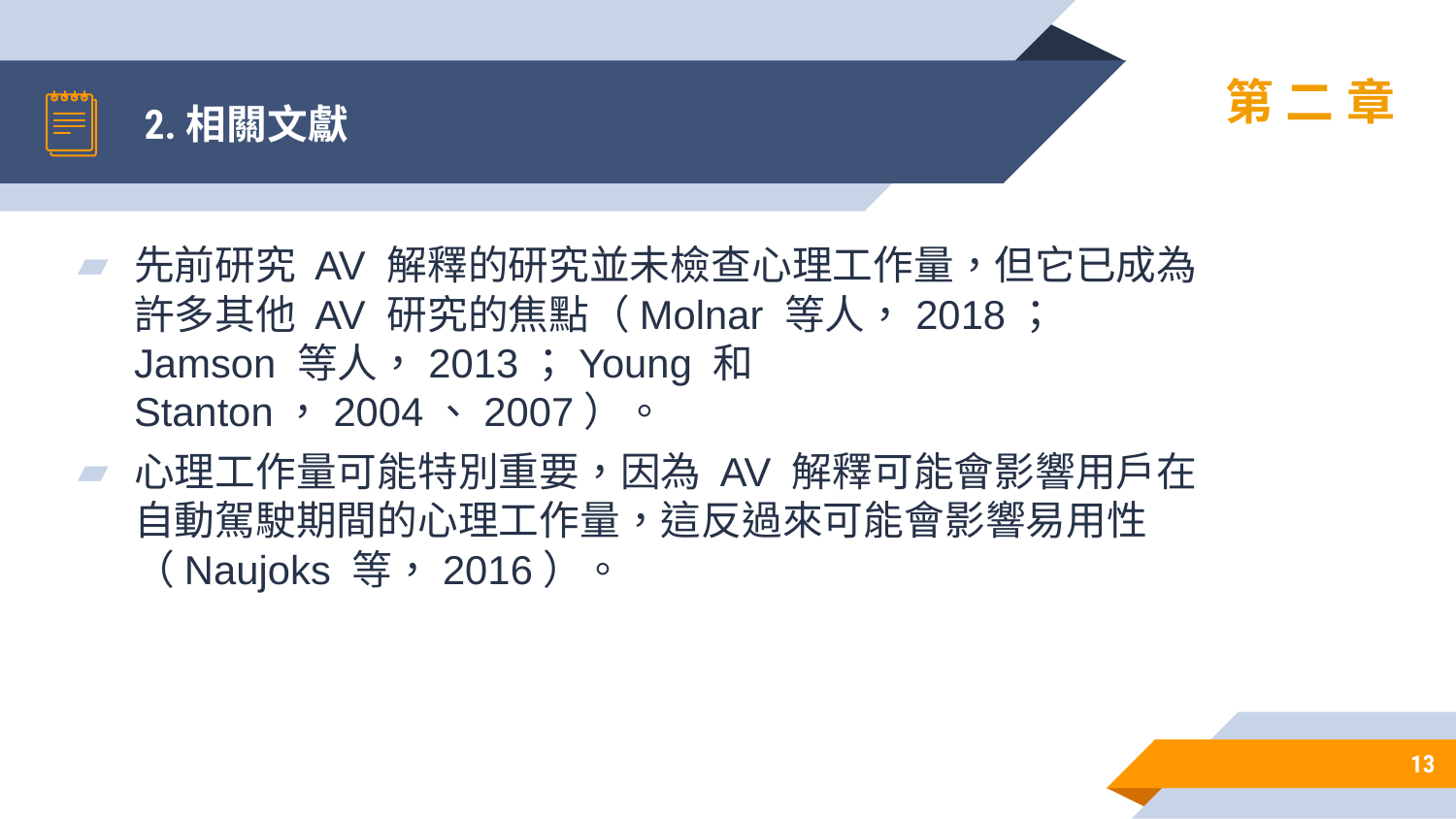

# 2.相關文獻
第二章

先前研究 AV 解釋的研究並未檢查心理工作量，但它已成為許多其他 AV 研究的焦點（Molnar 等人，2018；Jamson 等人，2013；Young 和 Stanton，2004、2007）。
心理工作量可能特別重要，因為 AV 解釋可能會影響用戶在自動駕駛期間的心理工作量，這反過來可能會影響易用性（Naujoks 等，2016）。

13